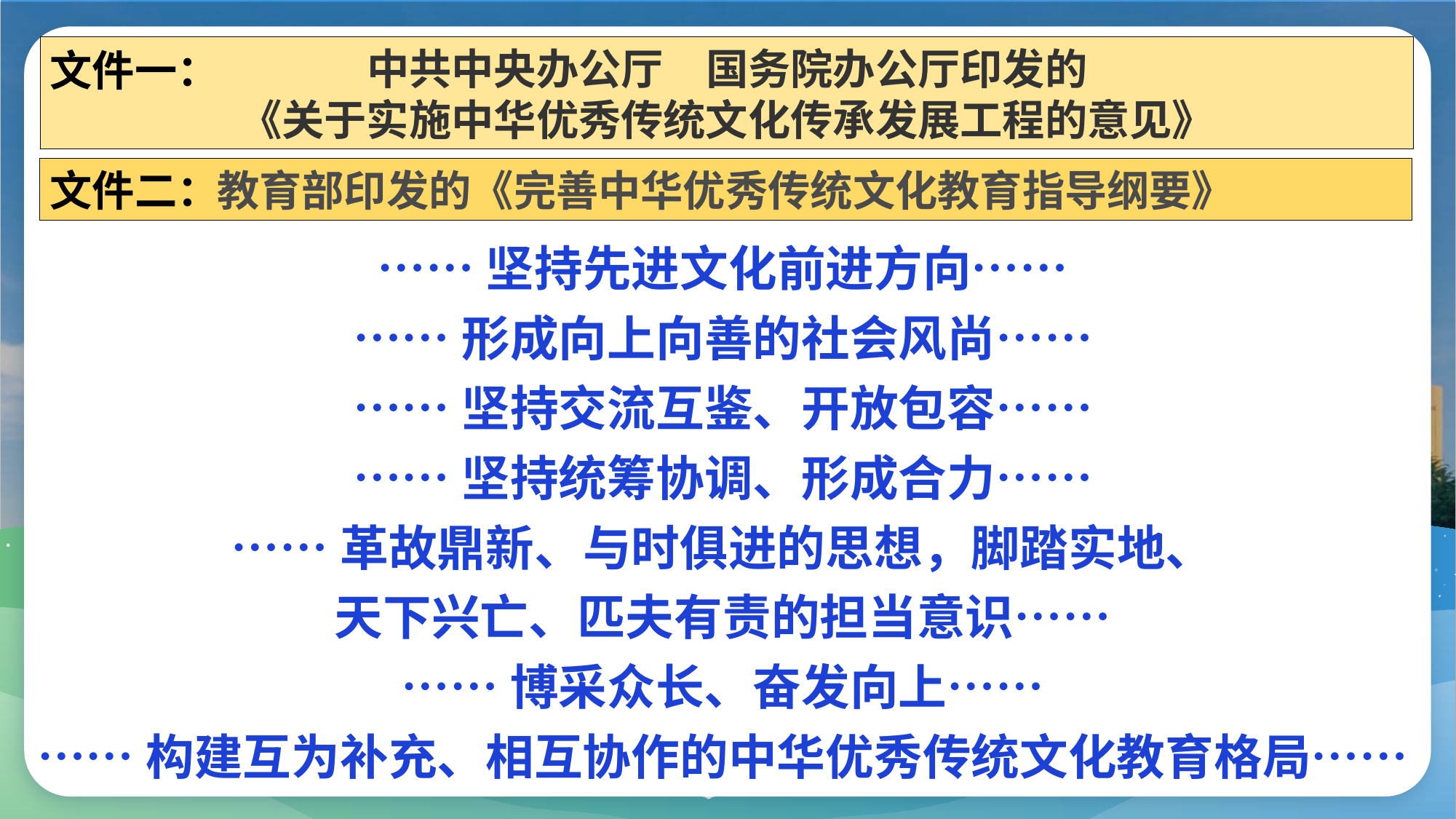

中共中央办公厅　国务院办公厅印发的
《关于实施中华优秀传统文化传承发展工程的意见》
文件一：
教育部印发的《完善中华优秀传统文化教育指导纲要》
文件二：
……坚持先进文化前进方向……
……形成向上向善的社会风尚……
……坚持交流互鉴、开放包容……
……坚持统筹协调、形成合力……
……革故鼎新、与时俱进的思想，脚踏实地、
天下兴亡、匹夫有责的担当意识……
……博采众长、奋发向上……
……构建互为补充、相互协作的中华优秀传统文化教育格局……